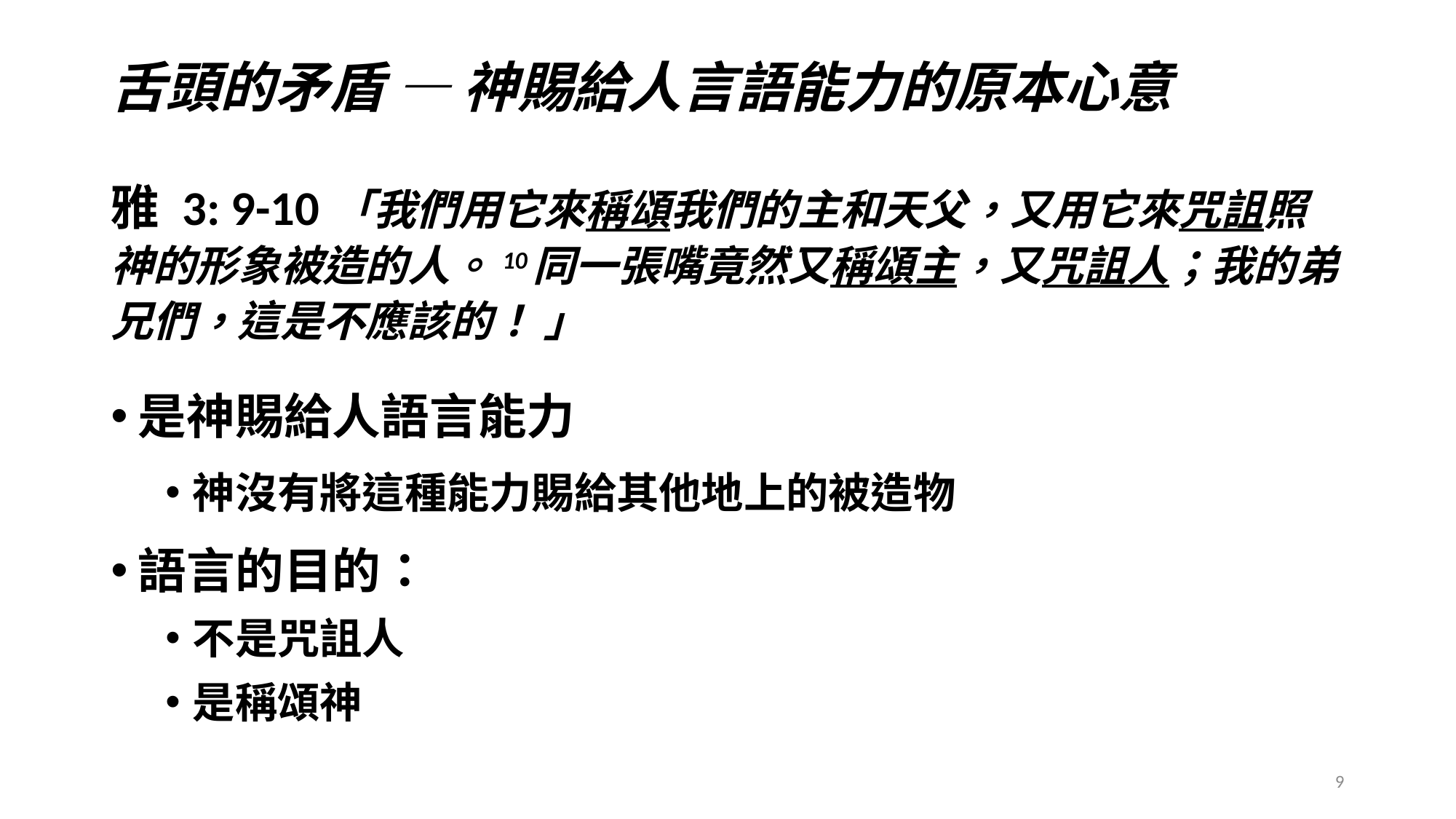

# 舌頭的矛盾 — 神賜給人言語能力的原本心意
雅 3: 9-10「我們用它來稱頌我們的主和天父，又用它來咒詛照神的形象被造的人。10同一張嘴竟然又稱頌主，又咒詛人；我的弟兄們，這是不應該的！ 」
是神賜給人語言能力
神沒有將這種能力賜給其他地上的被造物
語言的目的：
不是咒詛人
是稱頌神

9